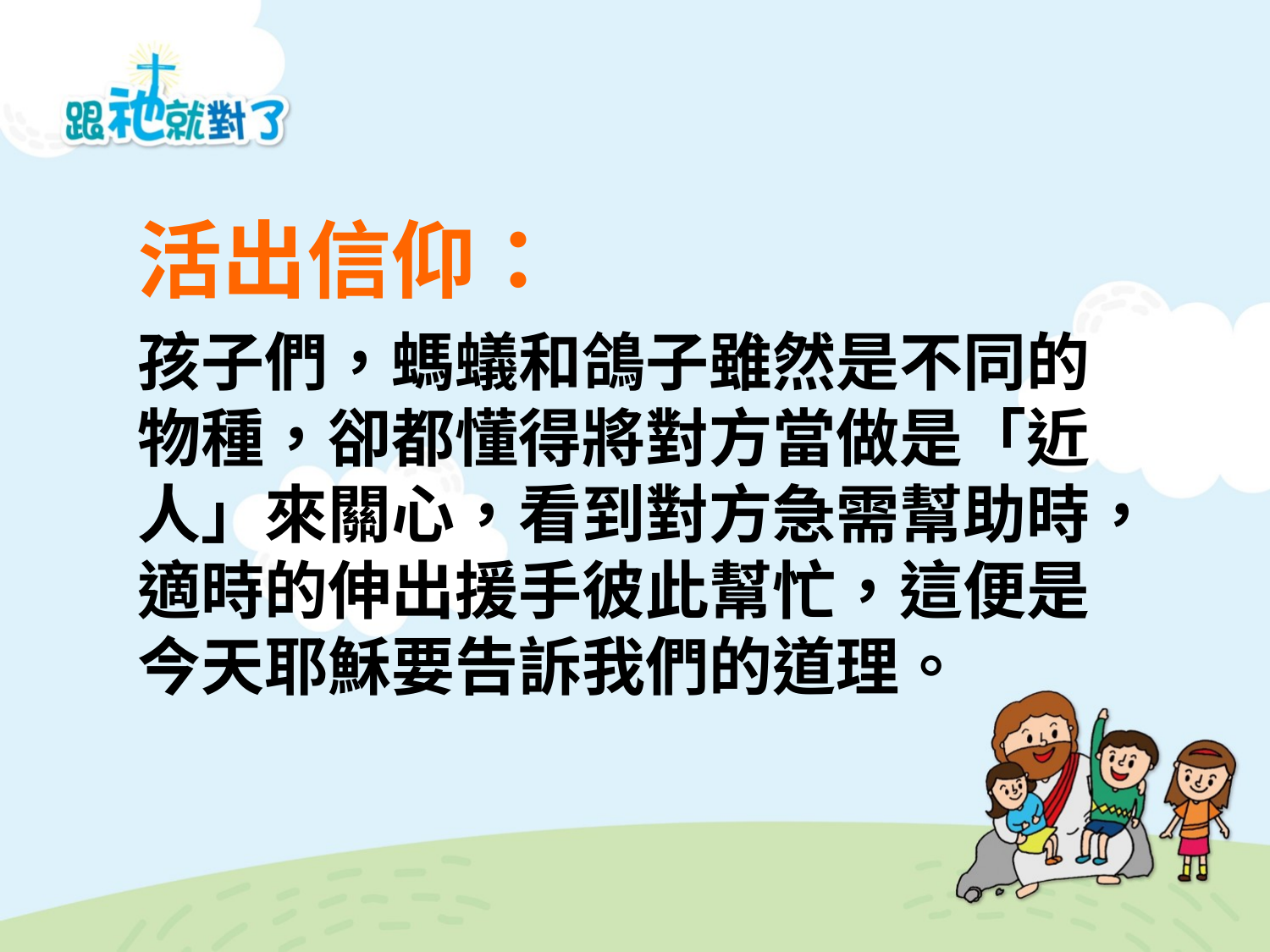

活出信仰：
孩子們，螞蟻和鴿子雖然是不同的物種，卻都懂得將對方當做是「近人」來關心，看到對方急需幫助時，適時的伸出援手彼此幫忙，這便是今天耶穌要告訴我們的道理。